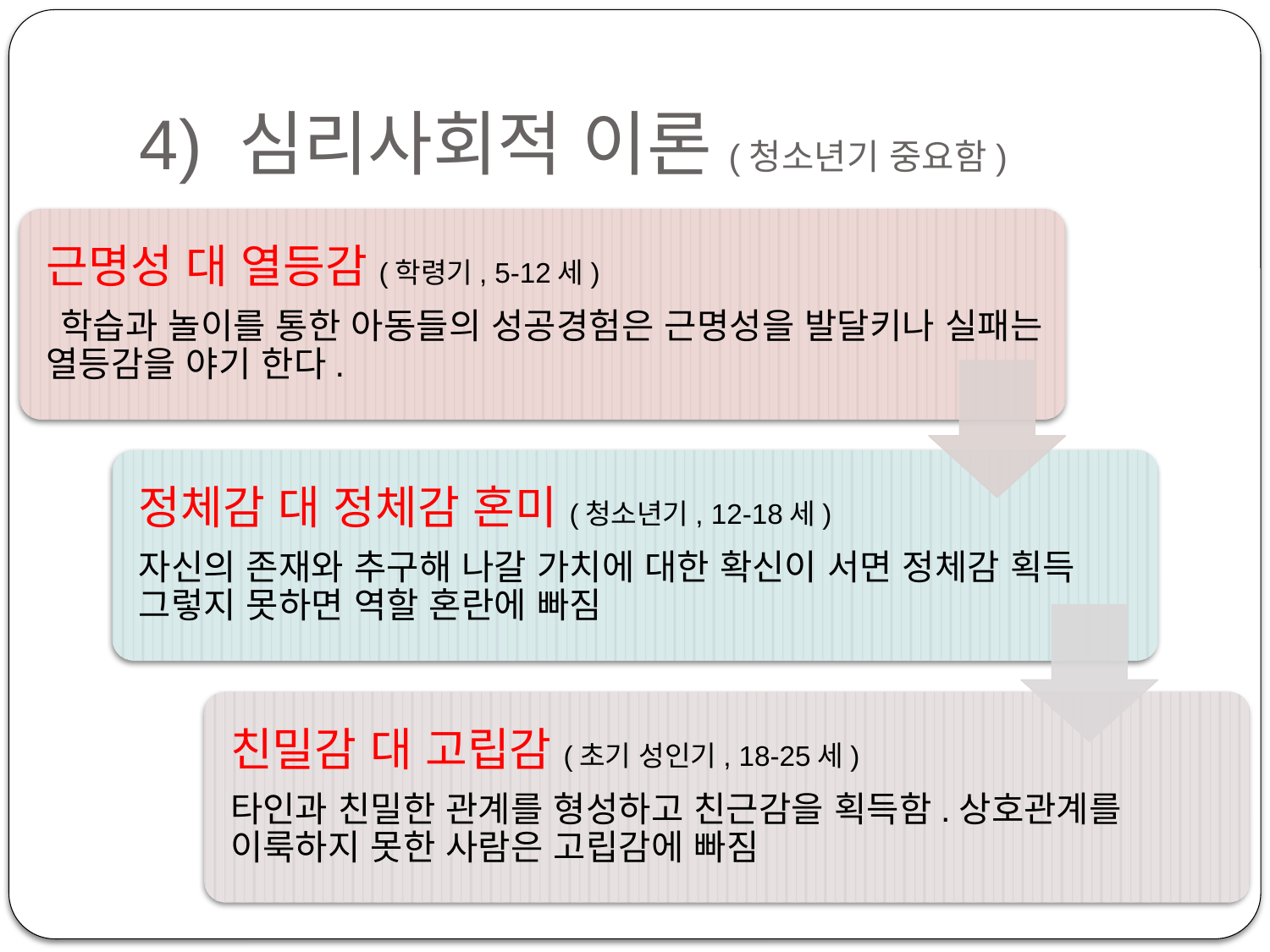

# 4) 심리사회적 이론(청소년기 중요함)
근명성 대 열등감(학령기, 5-12세)
 학습과 놀이를 통한 아동들의 성공경험은 근명성을 발달키나 실패는 열등감을 야기 한다.
정체감 대 정체감 혼미(청소년기, 12-18세)
자신의 존재와 추구해 나갈 가치에 대한 확신이 서면 정체감 획득 그렇지 못하면 역할 혼란에 빠짐
친밀감 대 고립감(초기 성인기, 18-25세)
타인과 친밀한 관계를 형성하고 친근감을 획득함.상호관계를 이룩하지 못한 사람은 고립감에 빠짐